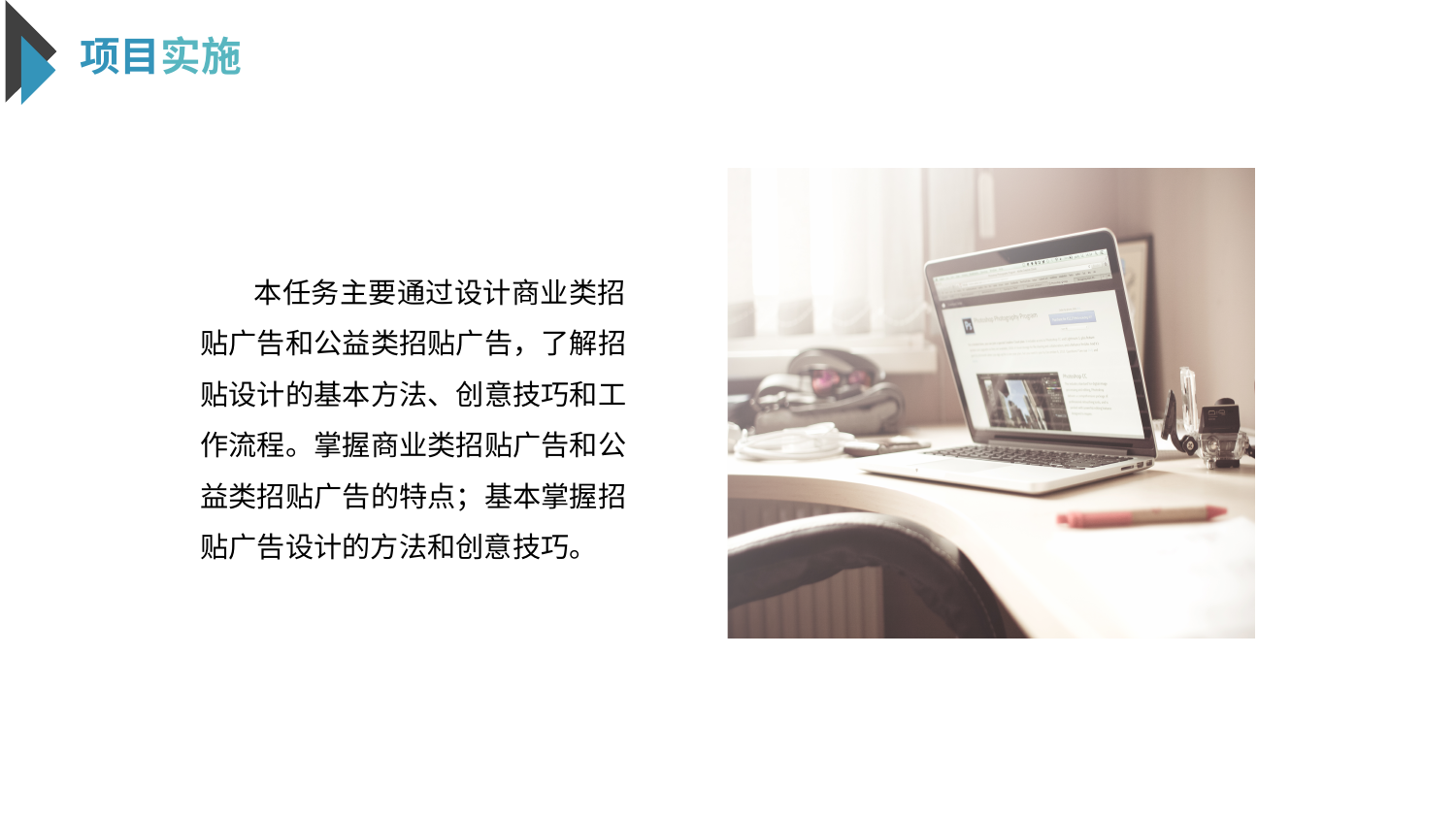

项目实施

       本任务主要通过设计商业类招贴广告和公益类招贴广告，了解招贴设计的基本方法、创意技巧和工作流程。掌握商业类招贴广告和公益类招贴广告的特点；基本掌握招贴广告设计的方法和创意技巧。